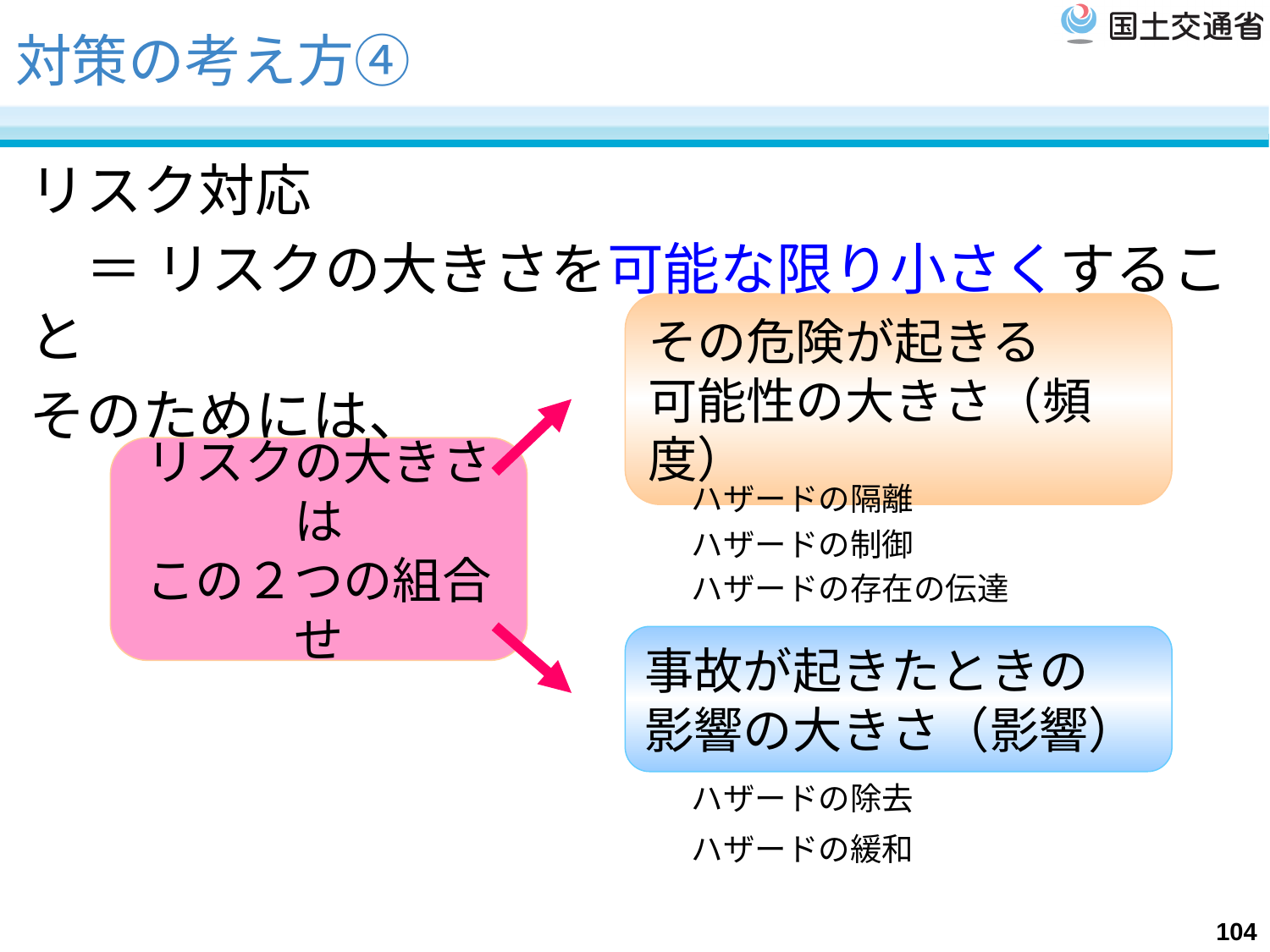

# 対策の考え方④
リスク対応
　＝ リスクの大きさを可能な限り小さくすること
そのためには、
その危険が起きる
可能性の大きさ（頻度）
リスクの大きさは
この２つの組合せ
ハザードの隔離
ハザードの制御
ハザードの存在の伝達
事故が起きたときの
影響の大きさ（影響）
ハザードの除去
ハザードの緩和
104